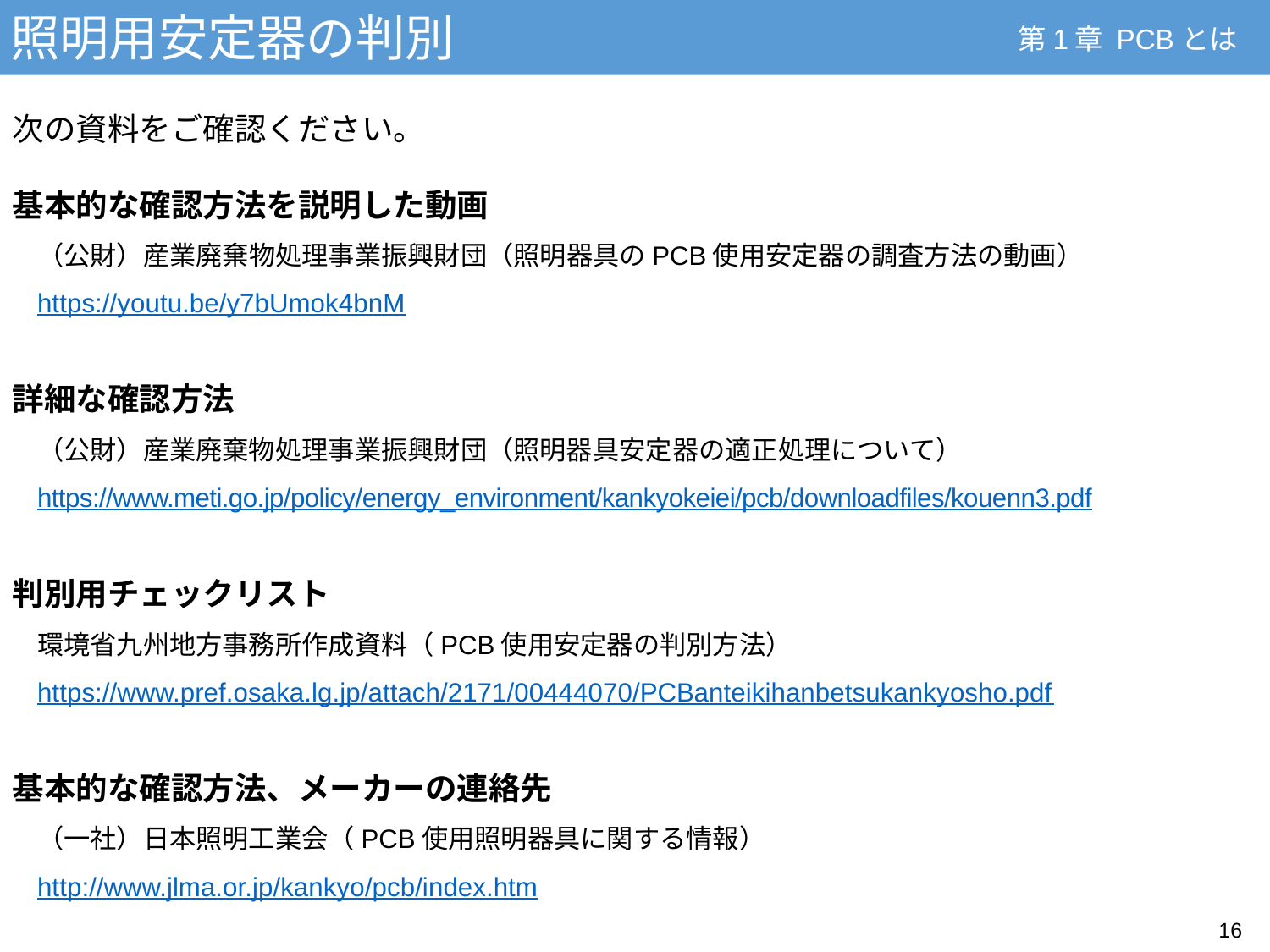

照明用安定器の判別
第1章 PCBとは
次の資料をご確認ください。
基本的な確認方法を説明した動画
（公財）産業廃棄物処理事業振興財団（照明器具のPCB使用安定器の調査方法の動画）
https://youtu.be/y7bUmok4bnM
詳細な確認方法
（公財）産業廃棄物処理事業振興財団（照明器具安定器の適正処理について）
https://www.meti.go.jp/policy/energy_environment/kankyokeiei/pcb/downloadfiles/kouenn3.pdf
判別用チェックリスト
環境省九州地方事務所作成資料（PCB使用安定器の判別方法）
https://www.pref.osaka.lg.jp/attach/2171/00444070/PCBanteikihanbetsukankyosho.pdf
基本的な確認方法、メーカーの連絡先
（一社）日本照明工業会（PCB使用照明器具に関する情報）
http://www.jlma.or.jp/kankyo/pcb/index.htm
16